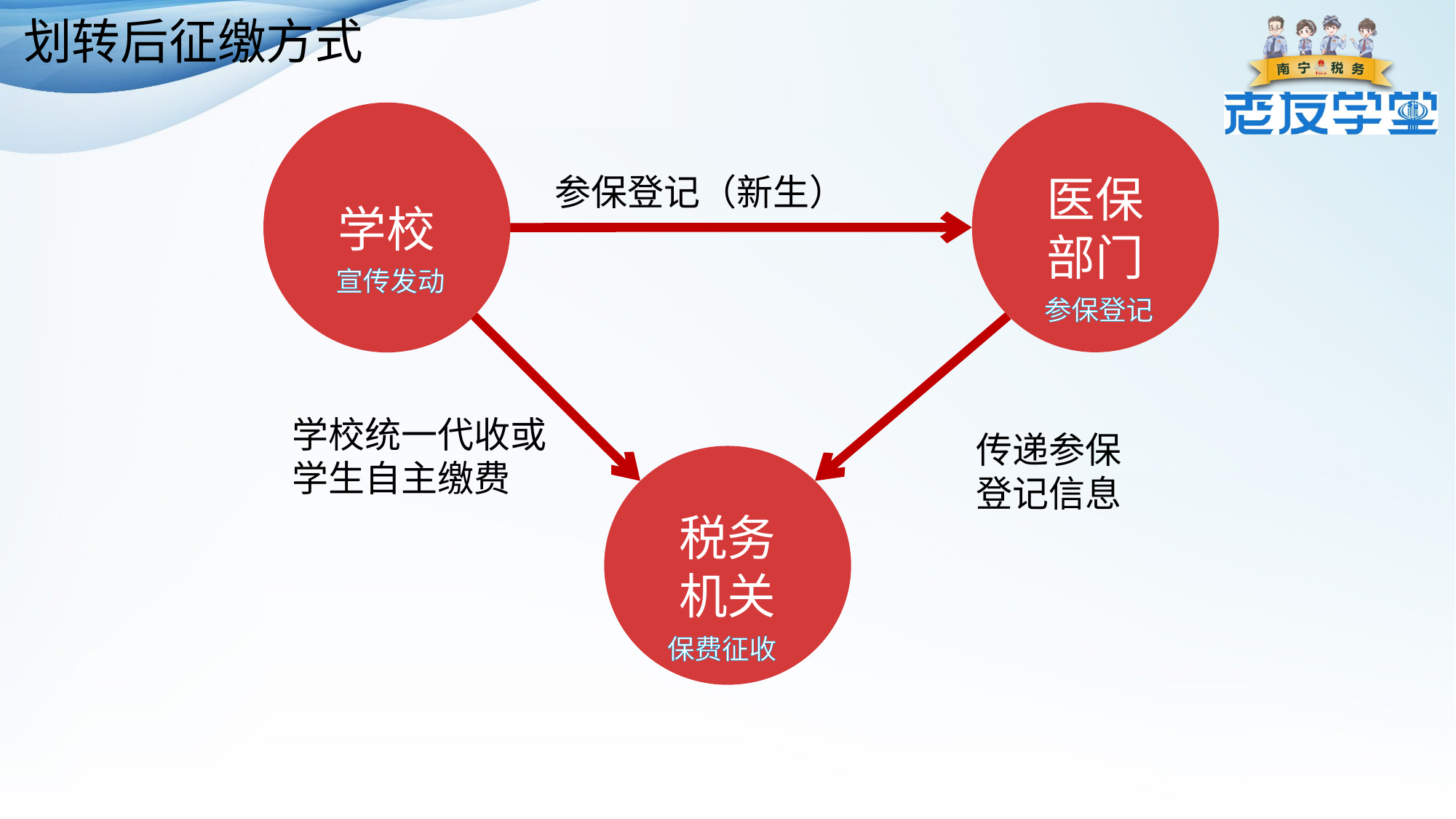

划转后征缴方式
学校
医保
部门
参保登记（新生）
宣传发动
参保登记
学校统一代收或学生自主缴费
传递参保登记信息
税务
机关
保费征收